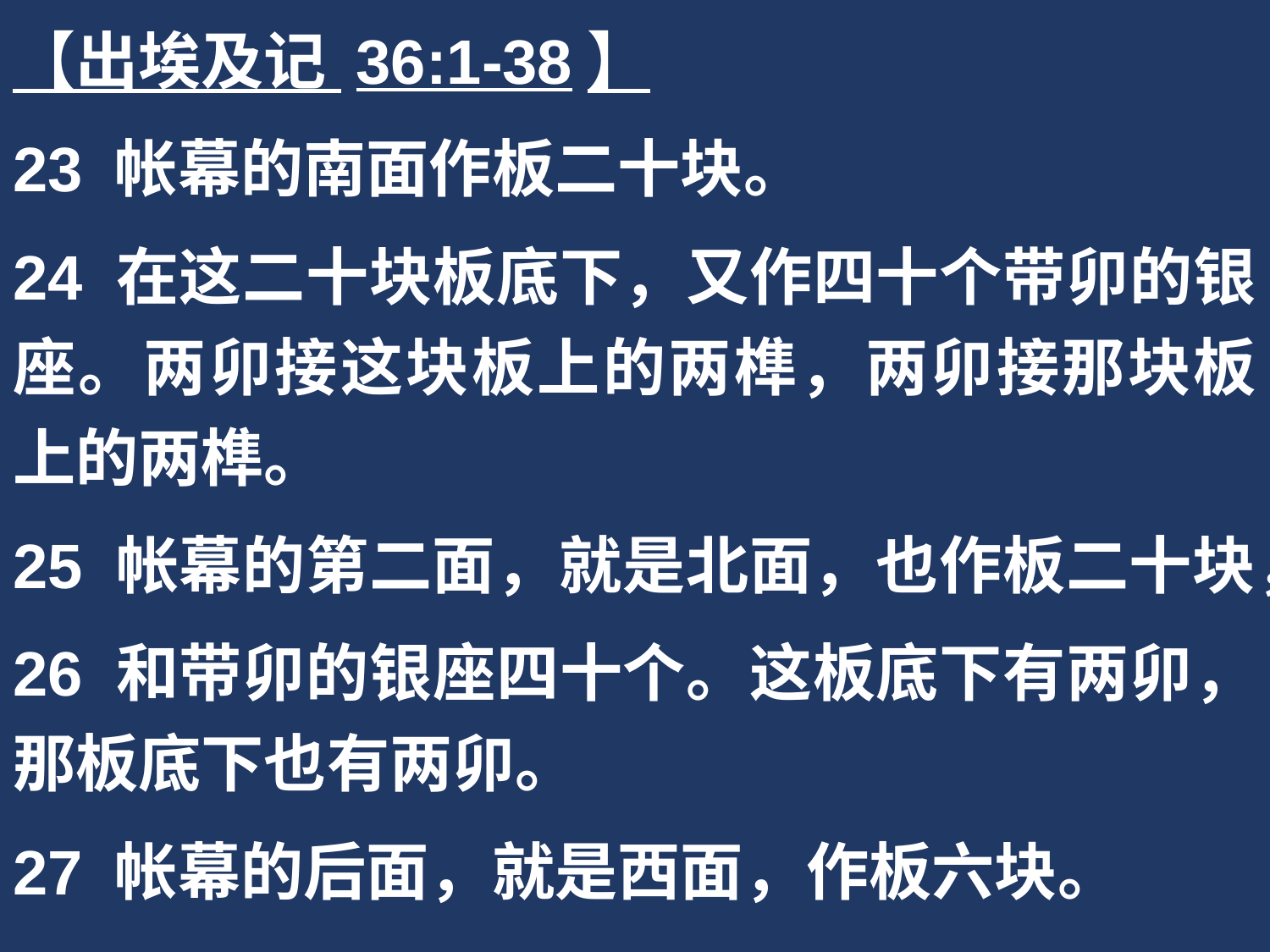

【出埃及记 36:1-38】
23 帐幕的南面作板二十块。
24 在这二十块板底下，又作四十个带卯的银座。两卯接这块板上的两榫，两卯接那块板上的两榫。
25 帐幕的第二面，就是北面，也作板二十块，
26 和带卯的银座四十个。这板底下有两卯，那板底下也有两卯。
27 帐幕的后面，就是西面，作板六块。